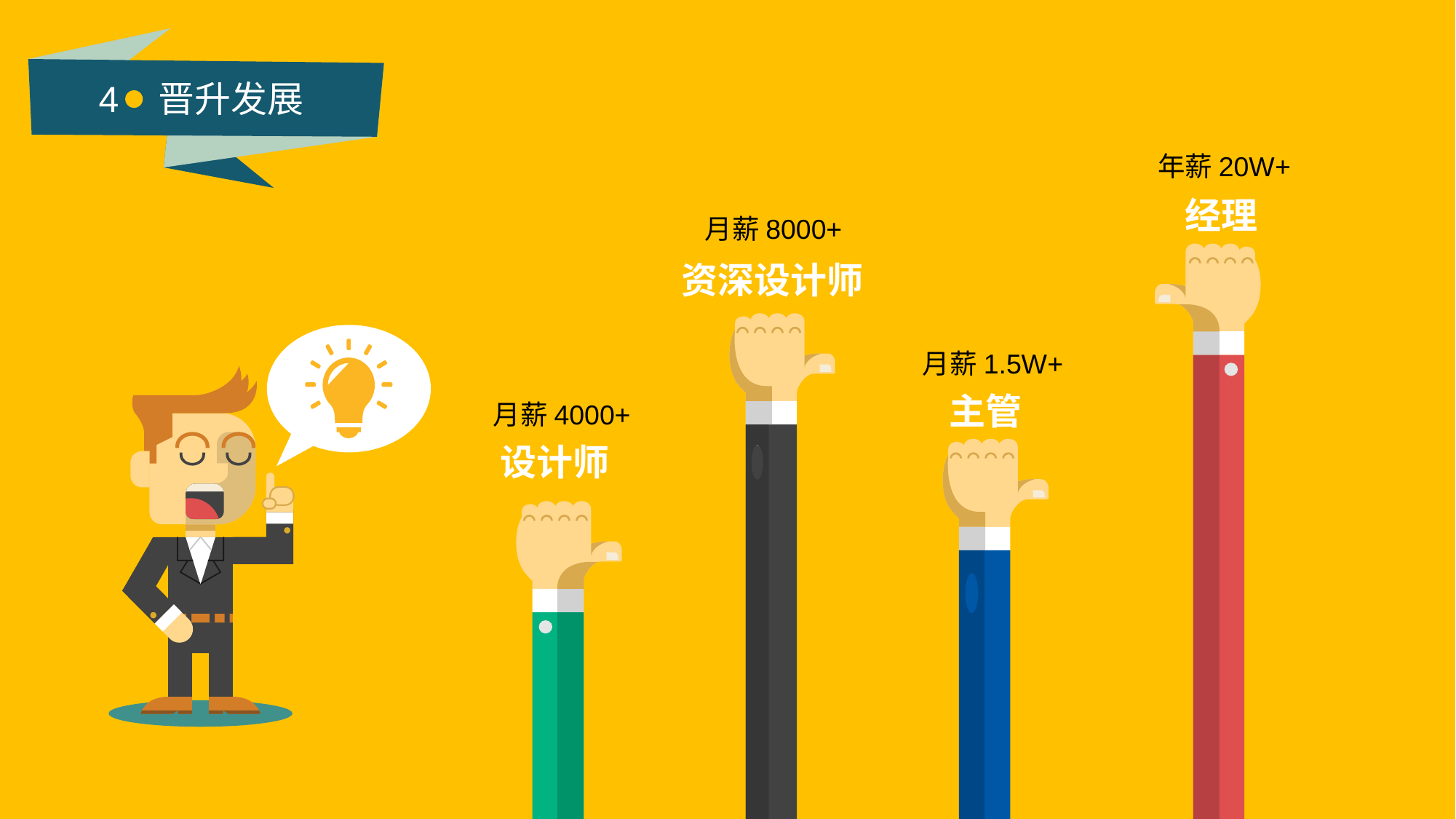

4   晋升发展

年薪20W+
经理
月薪8000+
资深设计师

月薪1.5W+
主管
月薪4000+
设计师